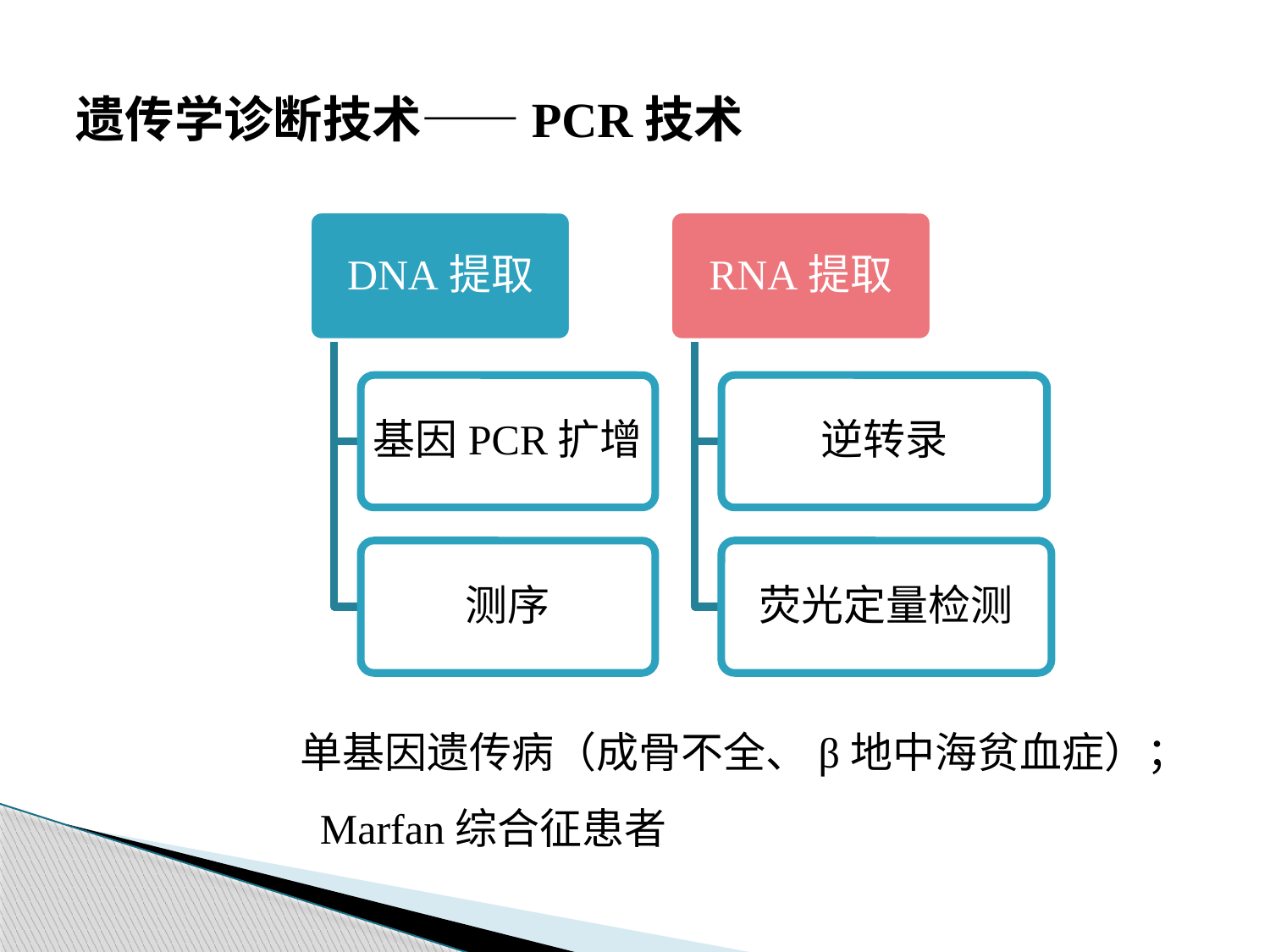

遗传学诊断技术——PCR技术
DNA提取
基因PCR扩增
测序
RNA提取
逆转录
荧光定量检测
单基因遗传病（成骨不全、β地中海贫血症）； Marfan综合征患者